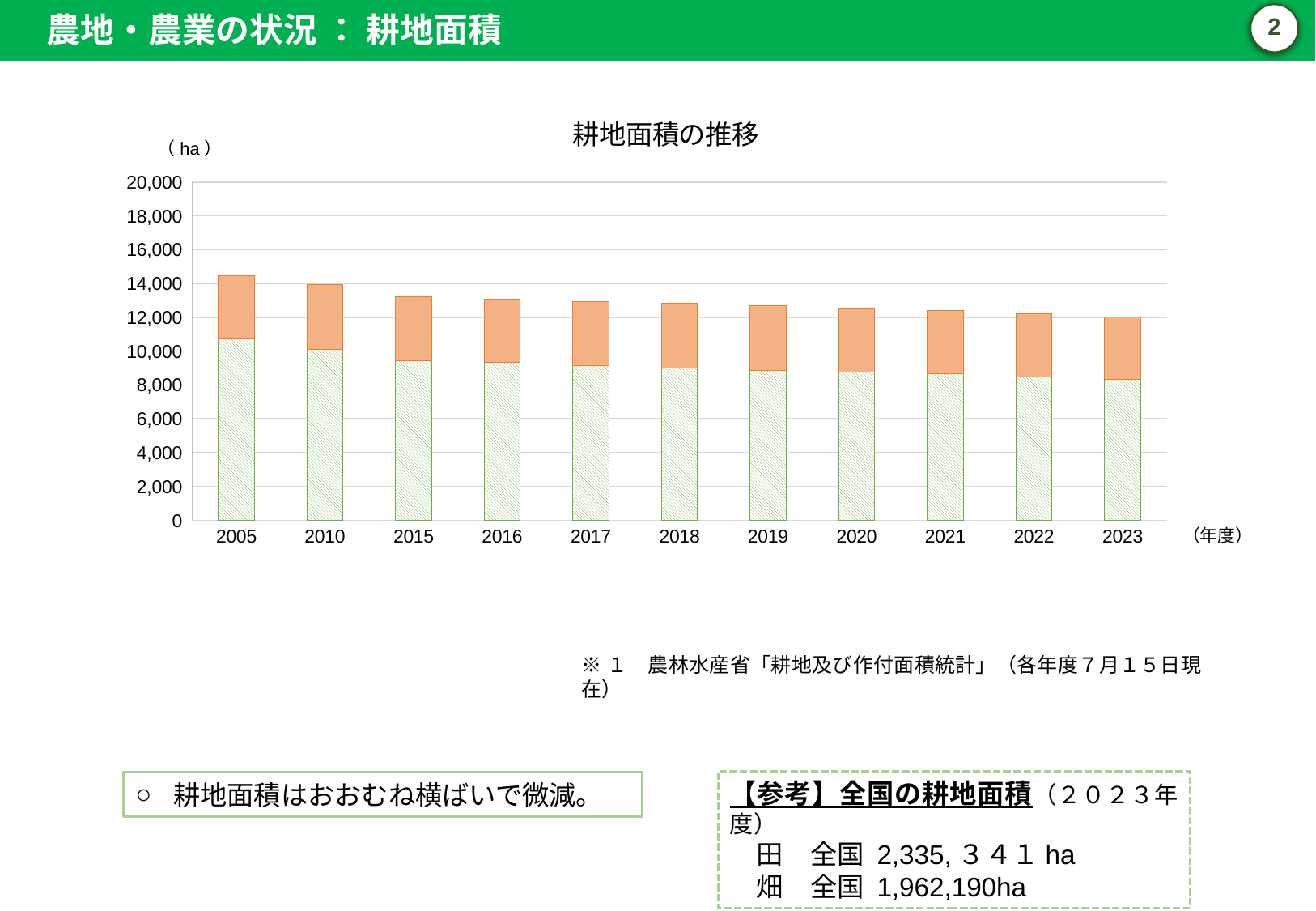

農地・農業の状況 ： 耕地面積
2

### Chart: 耕地面積の推移

| Category | 田 | 畑 | 合計 |
|---|---|---|---|
| 2005 | 10700.0 | 3780.0 | 14480.0 |
| 2010 | 10100.0 | 3830.0 | 13930.0 |
| 2015 | 9420.0 | 3800.0 | 13220.0 |
| 2016 | 9320.0 | 3760.0 | 13080.0 |
| 2017 | 9140.0 | 3790.0 | 12930.0 |
| 2018 | 9020.0 | 3810.0 | 12830.0 |
| 2019 | 8880.0 | 3810.0 | 12690.0 |
| 2020 | 8750.0 | 3780.0 | 12530.0 |
| 2021 | 8640.0 | 3760.0 | 12400.0 |
| 2022 | 8480.0 | 3730.0 | 12210.0 |
| 2023 | 8330.0 | 3710.0 | 12040.0 |
※１　農林水産省「耕地及び作付面積統計」（各年度７月１５日現在）
【参考】全国の耕地面積（２０２３年度）
　田　全国 2,335,３４１ha
　畑　全国 1,962,190ha
耕地面積はおおむね横ばいで微減。